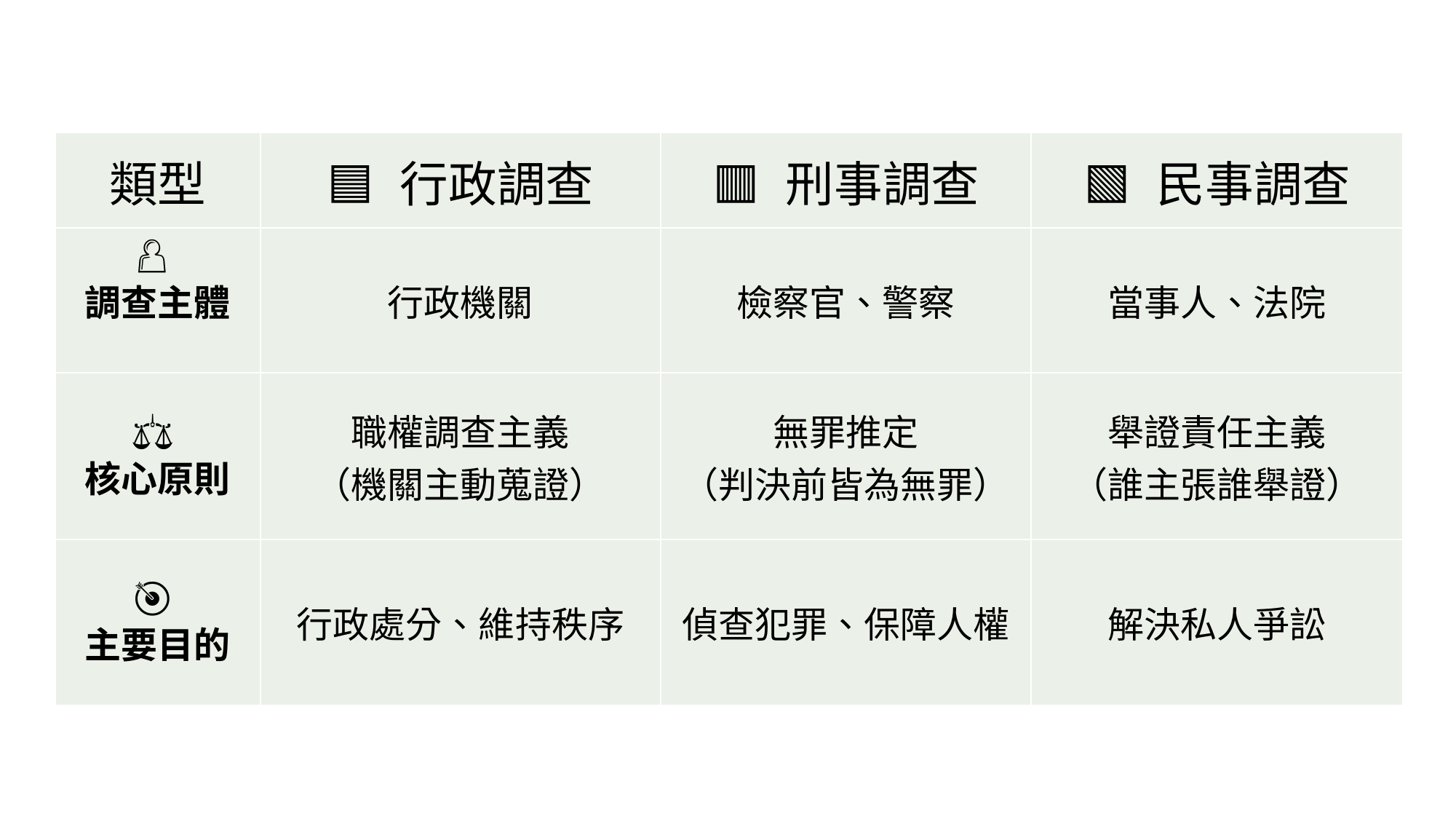

| 類型 | 🟦 行政調查 | 🟥 刑事調查 | 🟩 民事調查 |
| --- | --- | --- | --- |
| 👤 調查主體 | 行政機關 | 檢察官、警察 | 當事人、法院 |
| ⚖️ 核心原則 | 職權調查主義 （機關主動蒐證） | 無罪推定 （判決前皆為無罪） | 舉證責任主義 （誰主張誰舉證） |
| 🎯 主要目的 | 行政處分、維持秩序 | 偵查犯罪、保障人權 | 解決私人爭訟 |